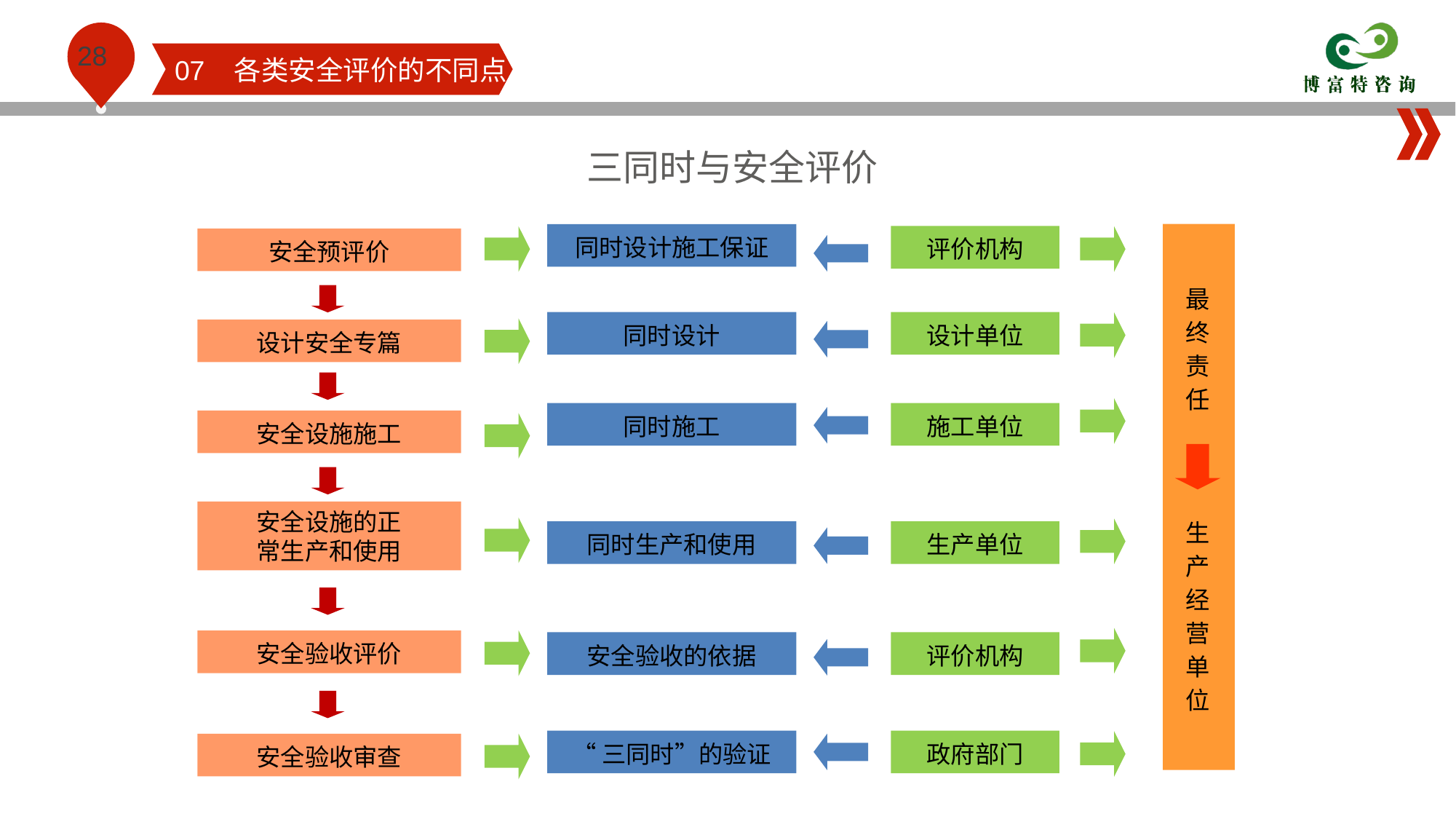

07   各类安全评价的不同点
三同时与安全评价
同时设计施工保证

评价机构

安全预评价

最终责任

生产经营单位

同时设计
设计单位

设计安全专篇

同时施工
施工单位

安全设施施工

安全设施的正
常生产和使用

同时生产和使用
生产单位

安全验收评价

安全验收的依据
评价机构

“三同时”的验证
政府部门

安全验收审查